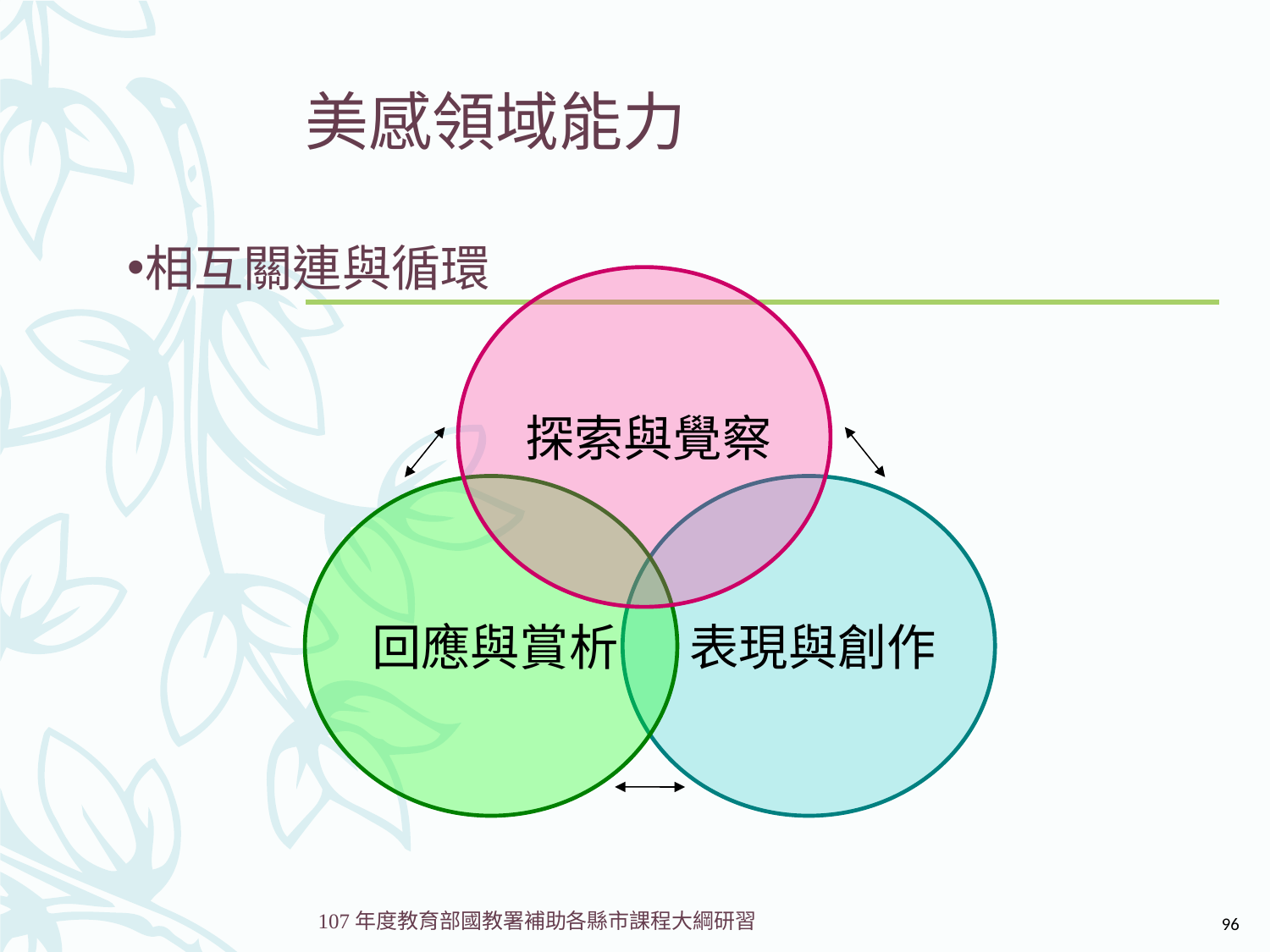

# 美感領域能力
相互關連與循環
探索與覺察

回應與賞析
表現與創作
96
107年度教育部國教署補助各縣市課程大綱研習